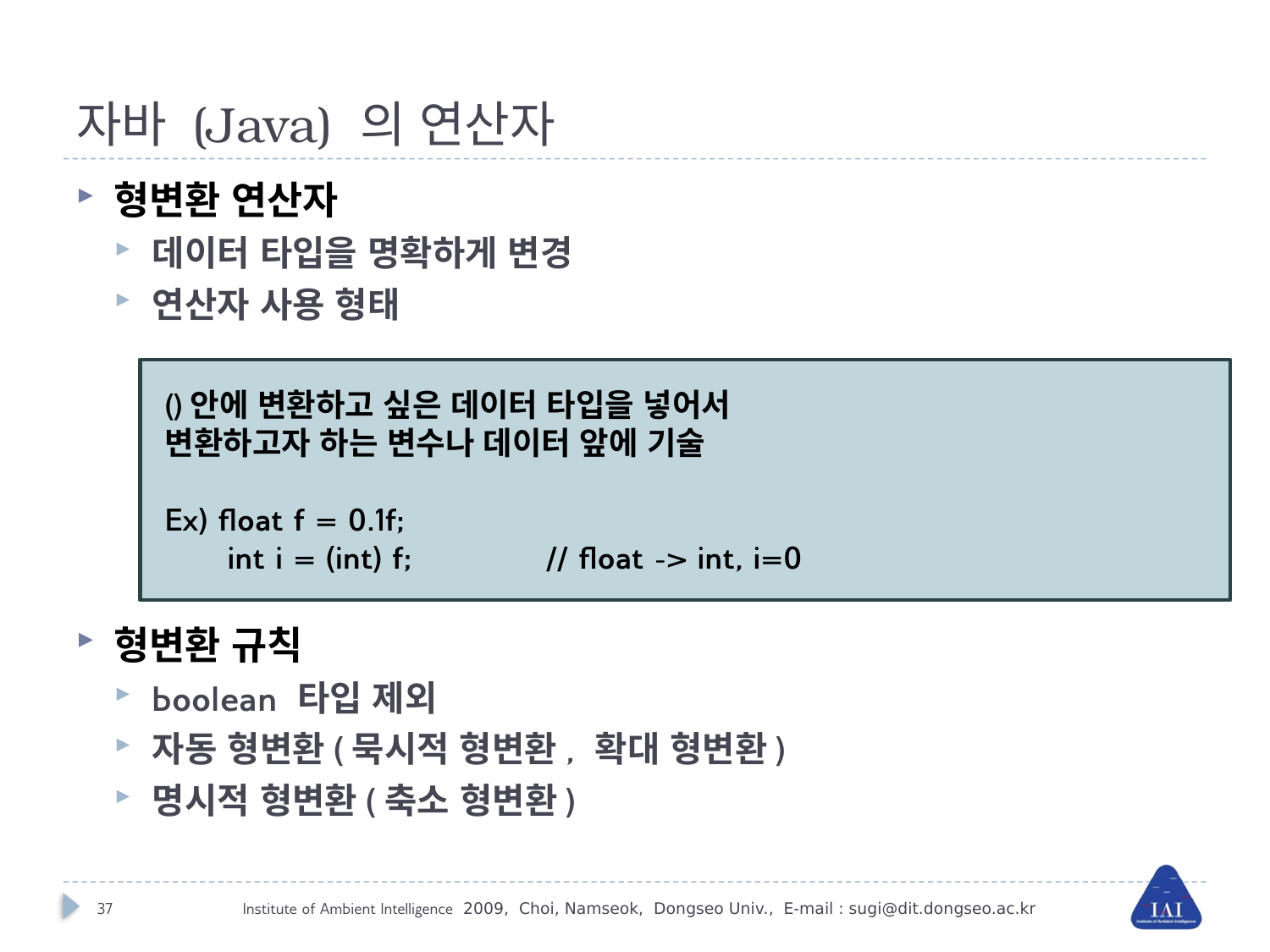

# 자바 (Java) 의 연산자
형변환 연산자
데이터 타입을 명확하게 변경
연산자 사용 형태

형변환 규칙
boolean 타입 제외
자동 형변환(묵시적 형변환, 확대 형변환)
명시적 형변환(축소 형변환)
()안에 변환하고 싶은 데이터 타입을 넣어서
변환하고자 하는 변수나 데이터 앞에 기술

Ex) float f = 0.1f;
      int i = (int) f;		// float -> int, i=0